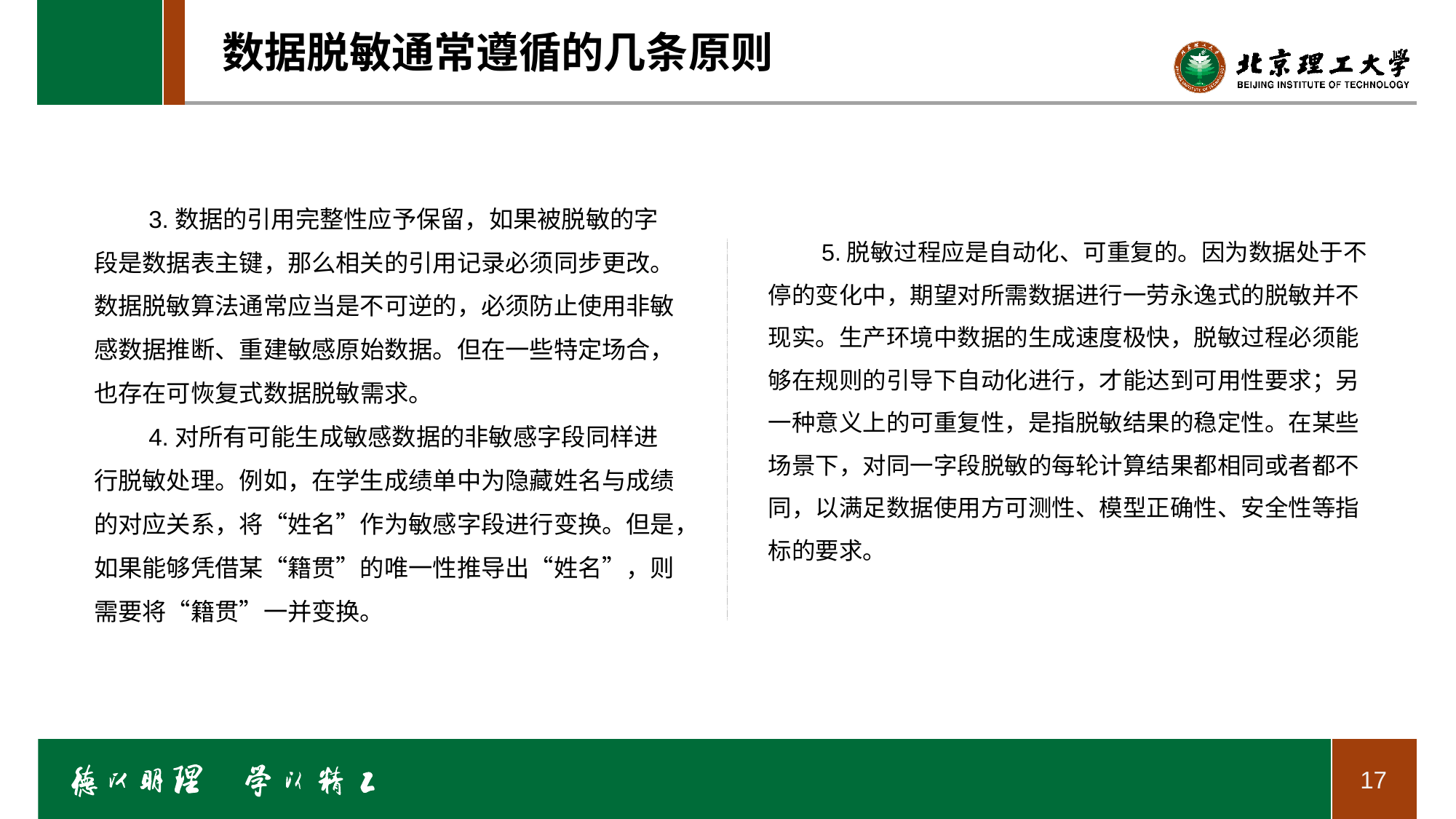

# 数据脱敏通常遵循的几条原则
3.数据的引用完整性应予保留，如果被脱敏的字段是数据表主键，那么相关的引用记录必须同步更改。数据脱敏算法通常应当是不可逆的，必须防止使用非敏感数据推断、重建敏感原始数据。但在一些特定场合，也存在可恢复式数据脱敏需求。
4.对所有可能生成敏感数据的非敏感字段同样进行脱敏处理。例如，在学生成绩单中为隐藏姓名与成绩的对应关系，将“姓名”作为敏感字段进行变换。但是，如果能够凭借某“籍贯”的唯一性推导出“姓名”，则需要将“籍贯”一并变换。
5.脱敏过程应是自动化、可重复的。因为数据处于不停的变化中，期望对所需数据进行一劳永逸式的脱敏并不现实。生产环境中数据的生成速度极快，脱敏过程必须能够在规则的引导下自动化进行，才能达到可用性要求；另一种意义上的可重复性，是指脱敏结果的稳定性。在某些场景下，对同一字段脱敏的每轮计算结果都相同或者都不同，以满足数据使用方可测性、模型正确性、安全性等指标的要求。